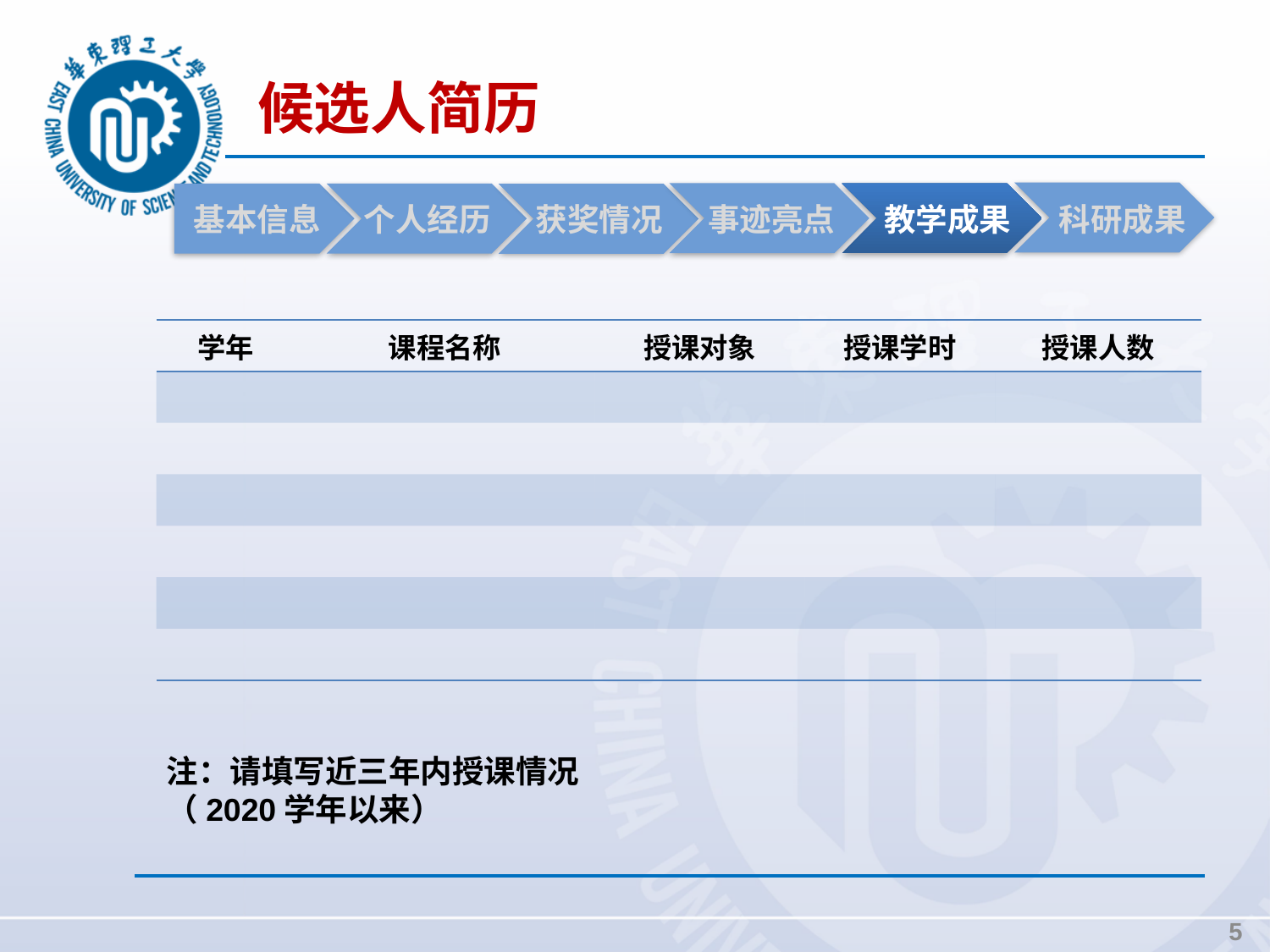

候选人简历

基本信息
个人经历
获奖情况
事迹亮点
教学成果
科研成果
| 学年 | 课程名称 | 授课对象 | 授课学时 | 授课人数 |
| --- | --- | --- | --- | --- |
|  |  |  |  |  |
|  |  |  |  |  |
|  |  |  |  |  |
|  |  |  |  |  |
|  |  |  |  |  |
|  |  |  |  |  |
注：请填写近三年内授课情况（2020学年以来）
5